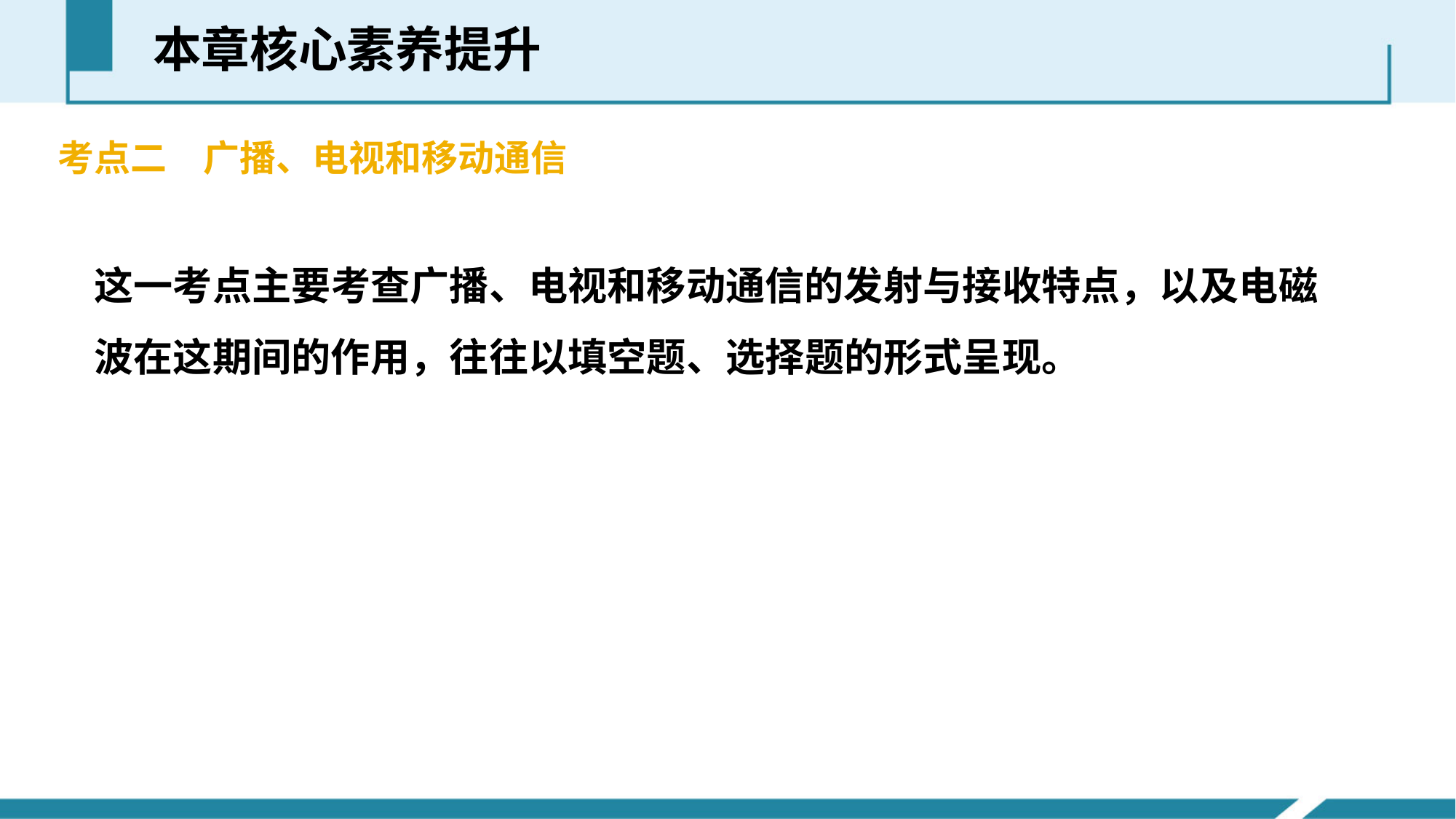

本章核心素养提升
考点二　广播、电视和移动通信
这一考点主要考查广播、电视和移动通信的发射与接收特点，以及电磁波在这期间的作用，往往以填空题、选择题的形式呈现。